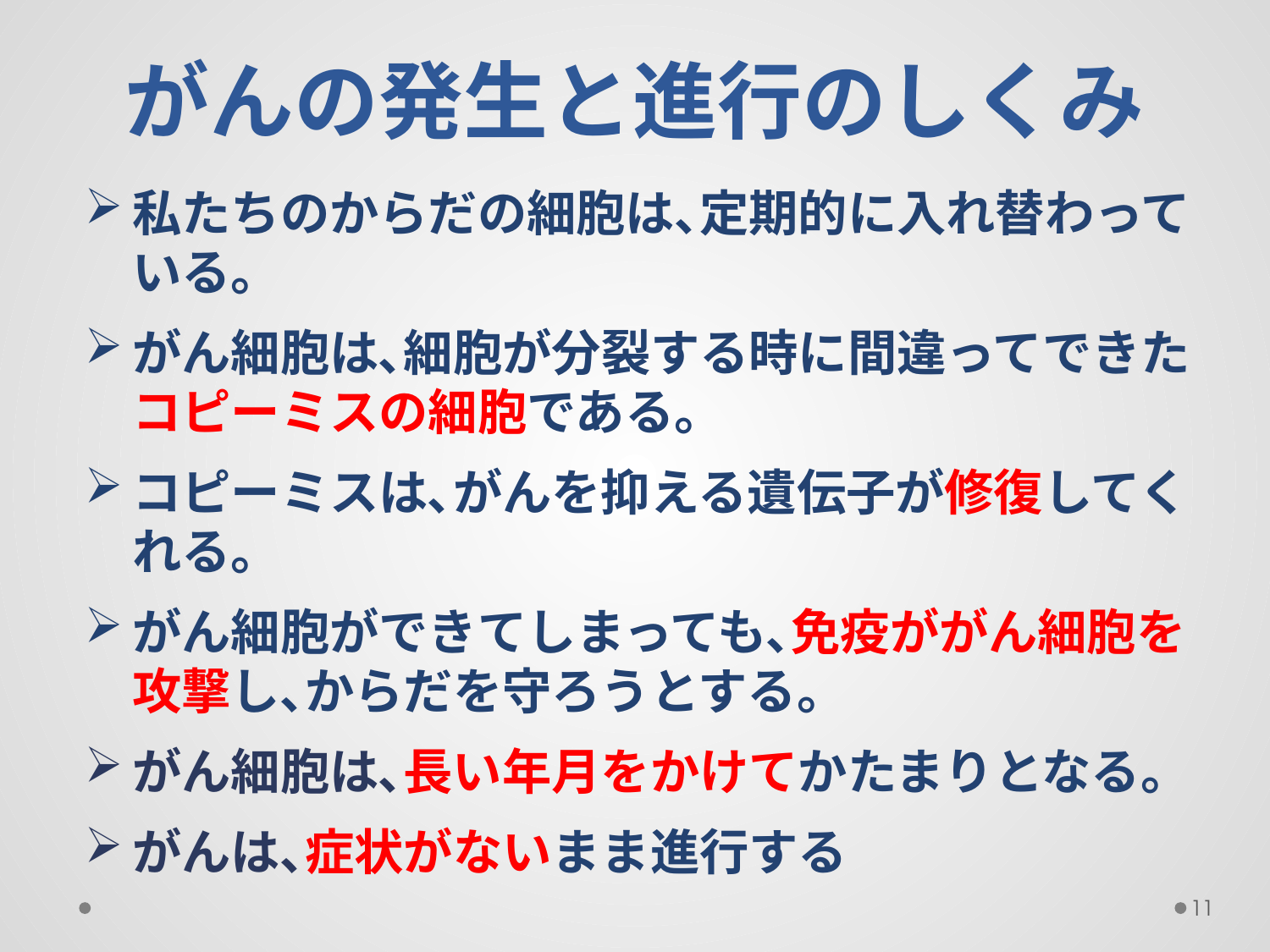

# がんの発生と進行のしくみ
私たちのからだの細胞は､定期的に入れ替わっている。
がん細胞は､細胞が分裂する時に間違ってできたコピーミスの細胞である。
コピーミスは､がんを抑える遺伝子が修復してくれる。
がん細胞ができてしまっても､免疫ががん細胞を攻撃し､からだを守ろうとする。
がん細胞は､長い年月をかけてかたまりとなる。
がんは､症状がないまま進行する
11